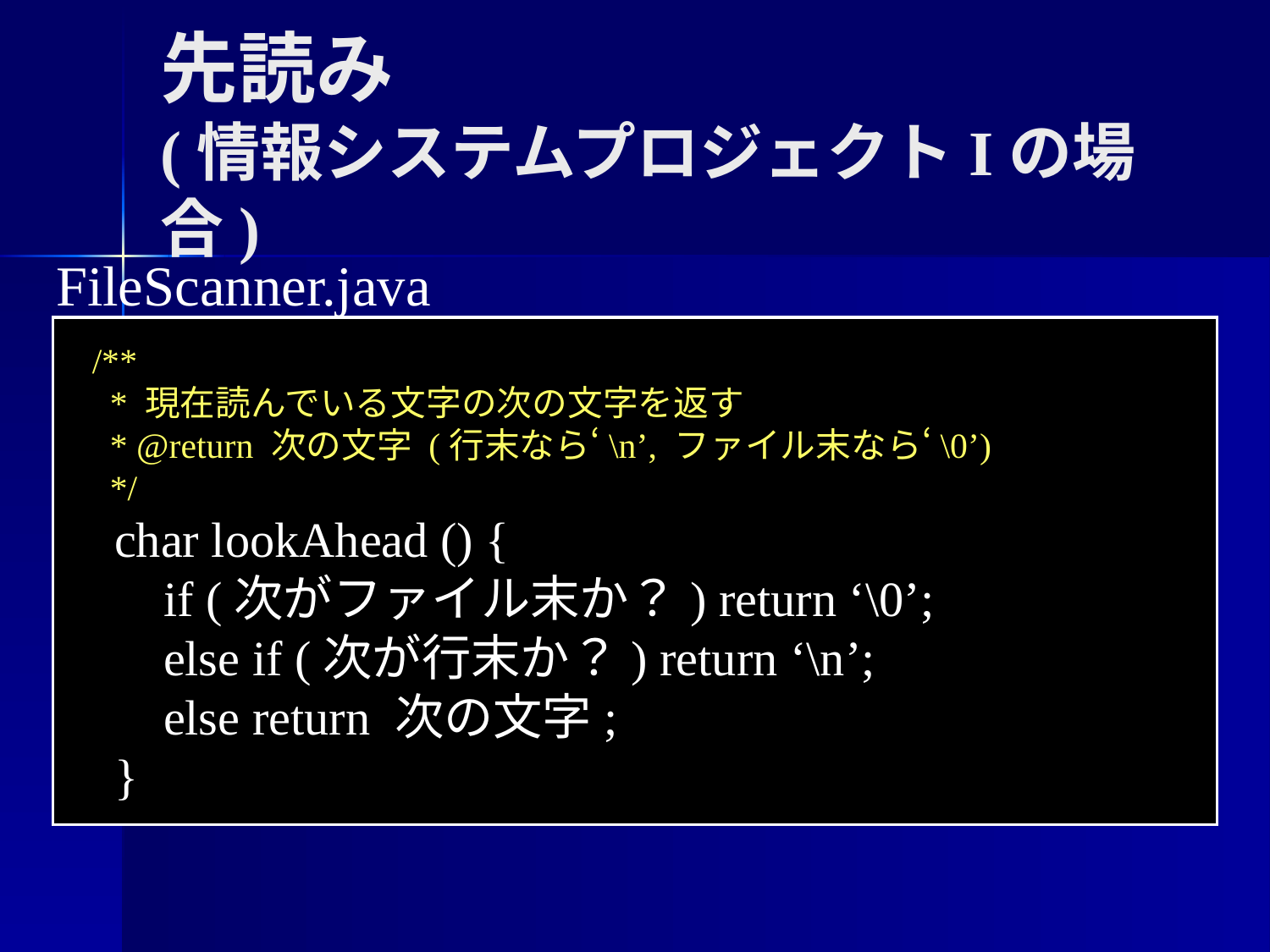

# 先読み (情報システムプロジェクトIの場合)
FileScanner.java
   /**
     * 現在読んでいる文字の次の文字を返す
     * @return 次の文字 (行末なら‘\n’, ファイル末なら‘\0’)
     */
    char lookAhead () {
        if (次がファイル末か？) return ‘\0’;
        else if (次が行末か？) return ‘\n’;
        else return 次の文字;
    }